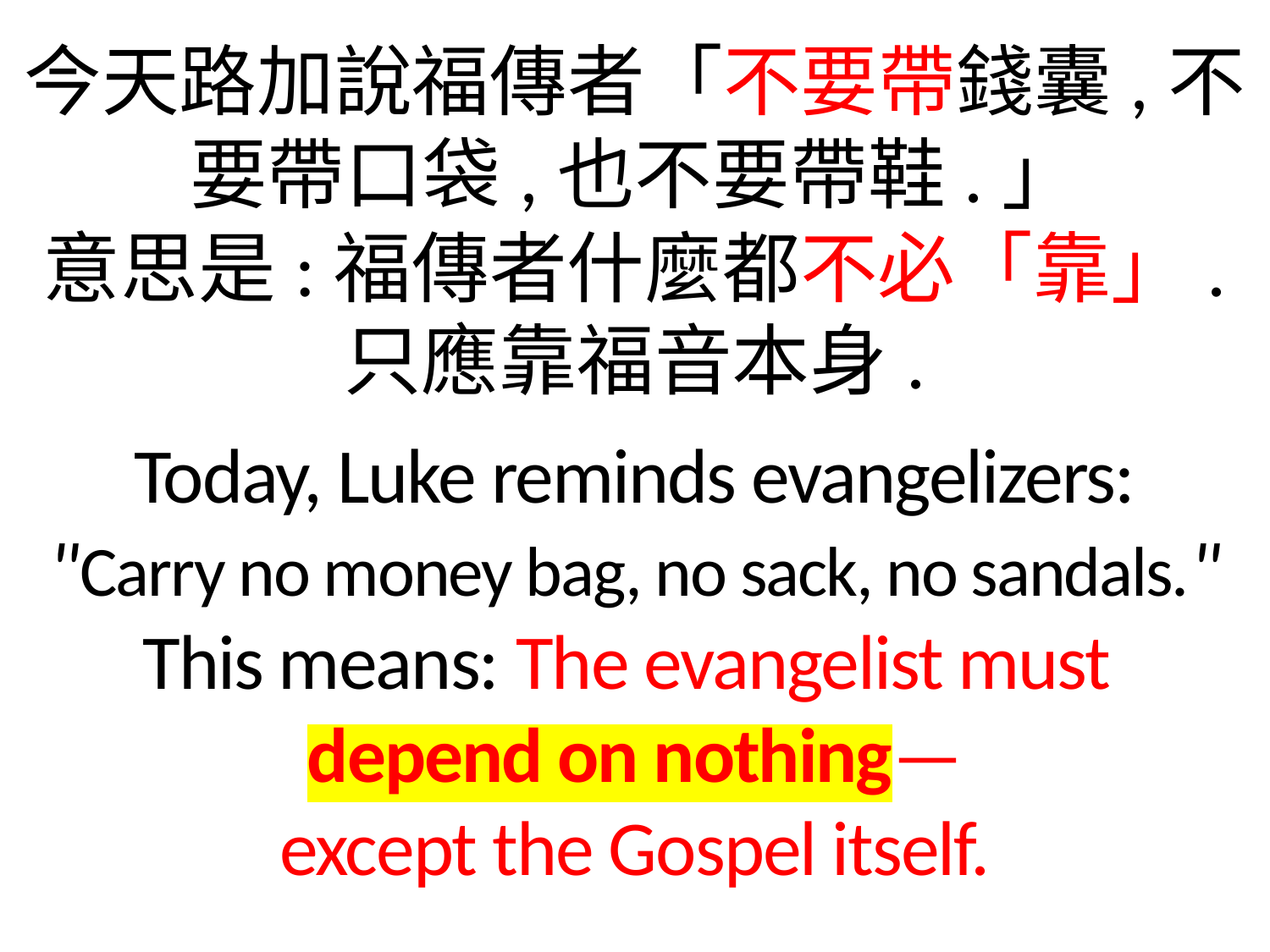

今天路加說福傳者「不要帶錢囊,不要帶口袋,也不要帶鞋.」
意思是:福傳者什麼都不必「靠」.
只應靠福音本身.
Today, Luke reminds evangelizers:
"Carry no money bag, no sack, no sandals."
This means: The evangelist must 
depend on nothing—
except the Gospel itself.